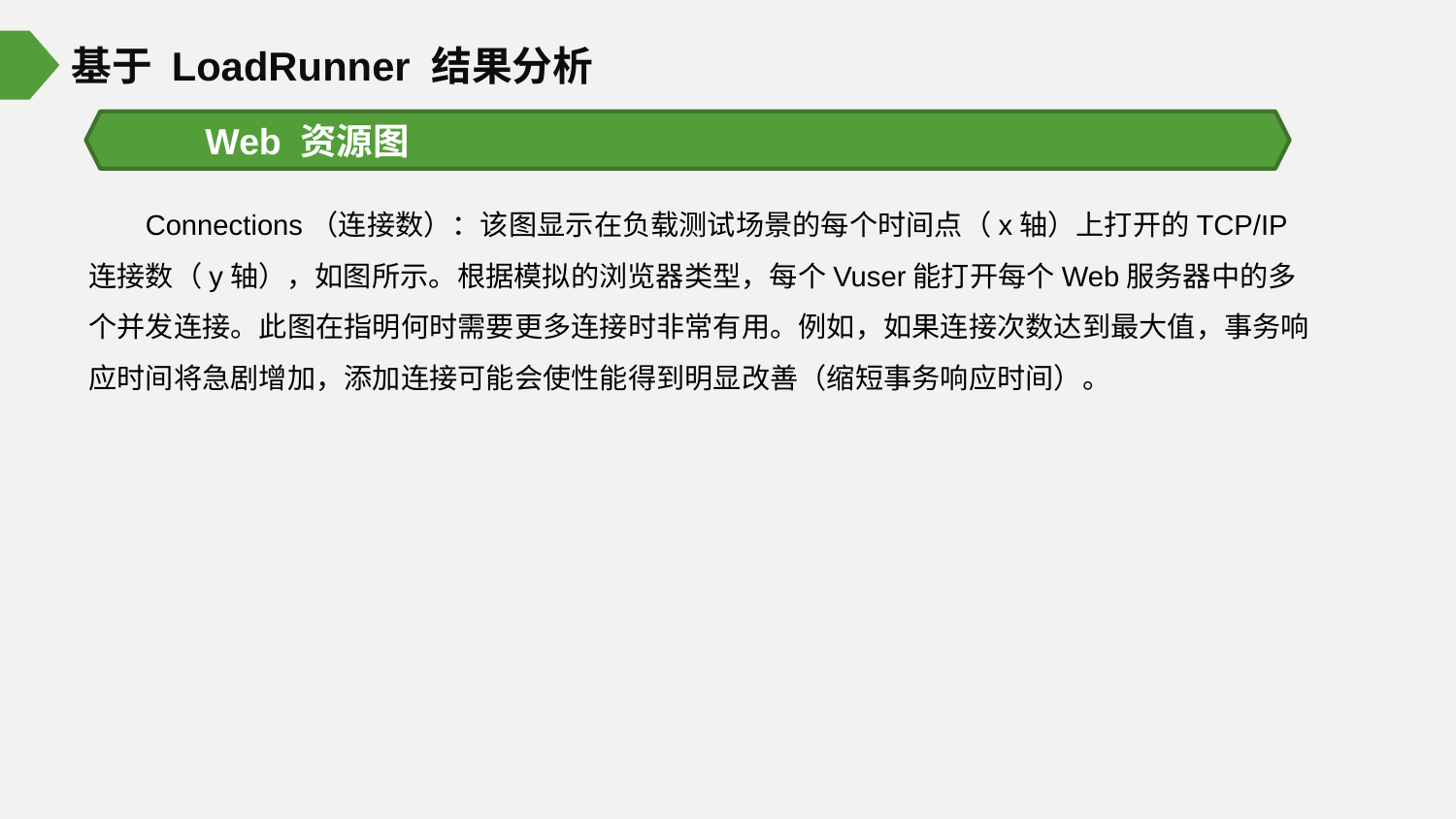

基于 LoadRunner 结果分析
Web 资源图
Connections（连接数）：该图显示在负载测试场景的每个时间点（x轴）上打开的TCP/IP连接数（y轴），如图所示。根据模拟的浏览器类型，每个Vuser能打开每个Web服务器中的多个并发连接。此图在指明何时需要更多连接时非常有用。例如，如果连接次数达到最大值，事务响应时间将急剧增加，添加连接可能会使性能得到明显改善（缩短事务响应时间）。